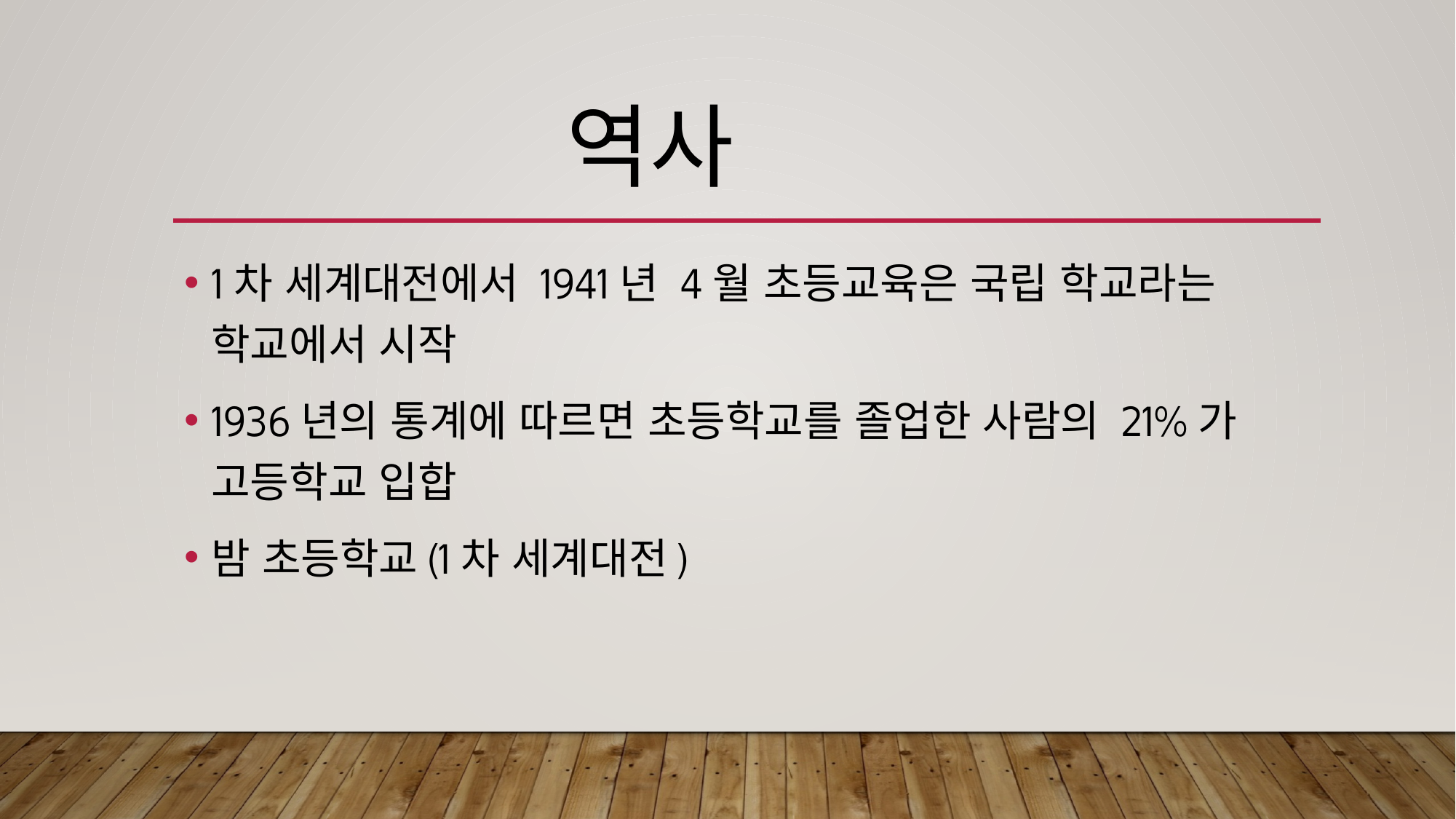

# 역사
1차 세계대전에서 1941년 4월 초등교육은 국립 학교라는 학교에서 시작
1936년의 통계에 따르면 초등학교를 졸업한 사람의 21%가 고등학교 입합
밤 초등학교(1차 세계대전)